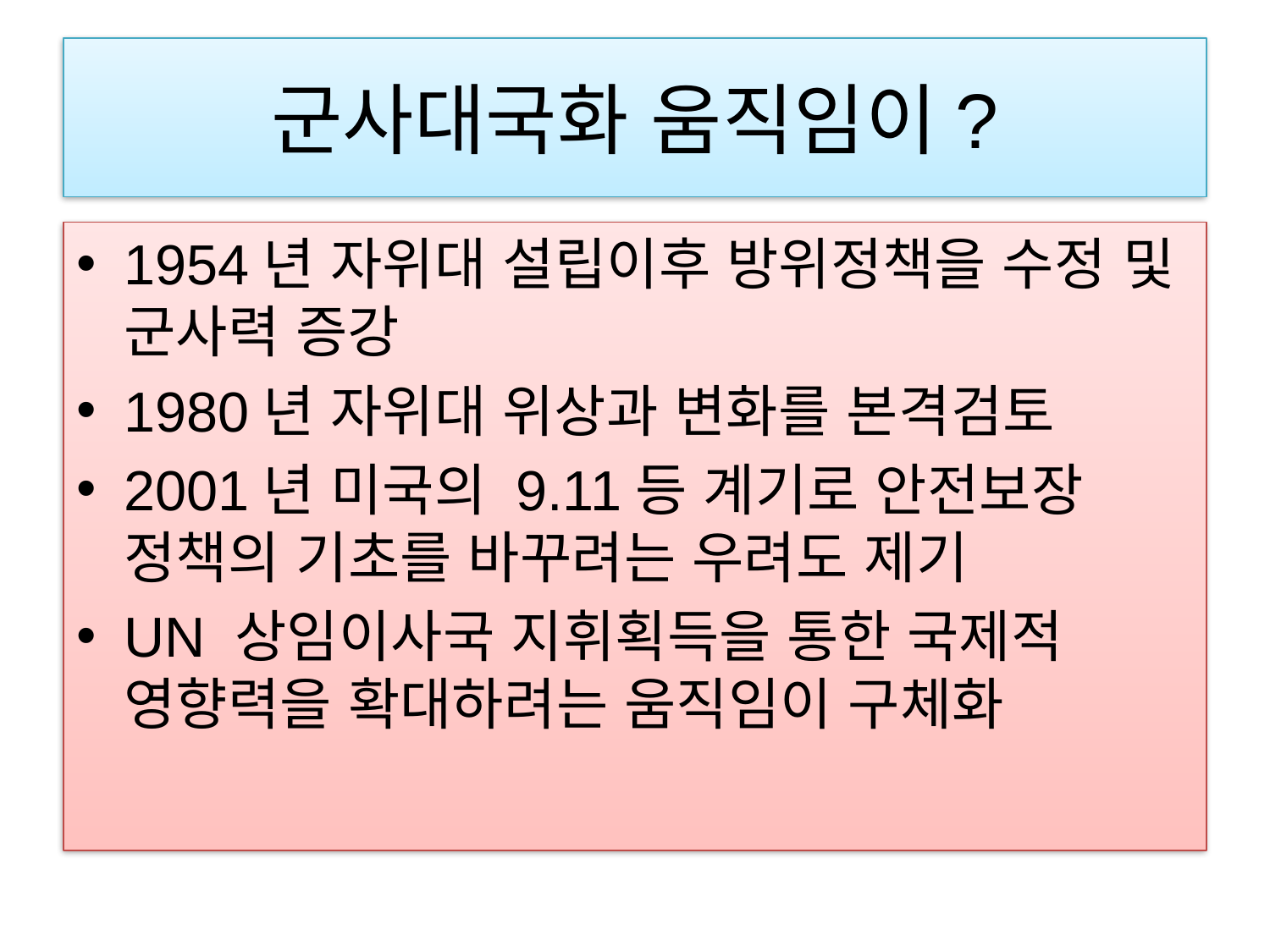

# 군사대국화 움직임이?
1954년 자위대 설립이후 방위정책을 수정 및 군사력 증강
1980년 자위대 위상과 변화를 본격검토
2001년 미국의 9.11등 계기로 안전보장 정책의 기초를 바꾸려는 우려도 제기
UN 상임이사국 지휘획득을 통한 국제적 영향력을 확대하려는 움직임이 구체화